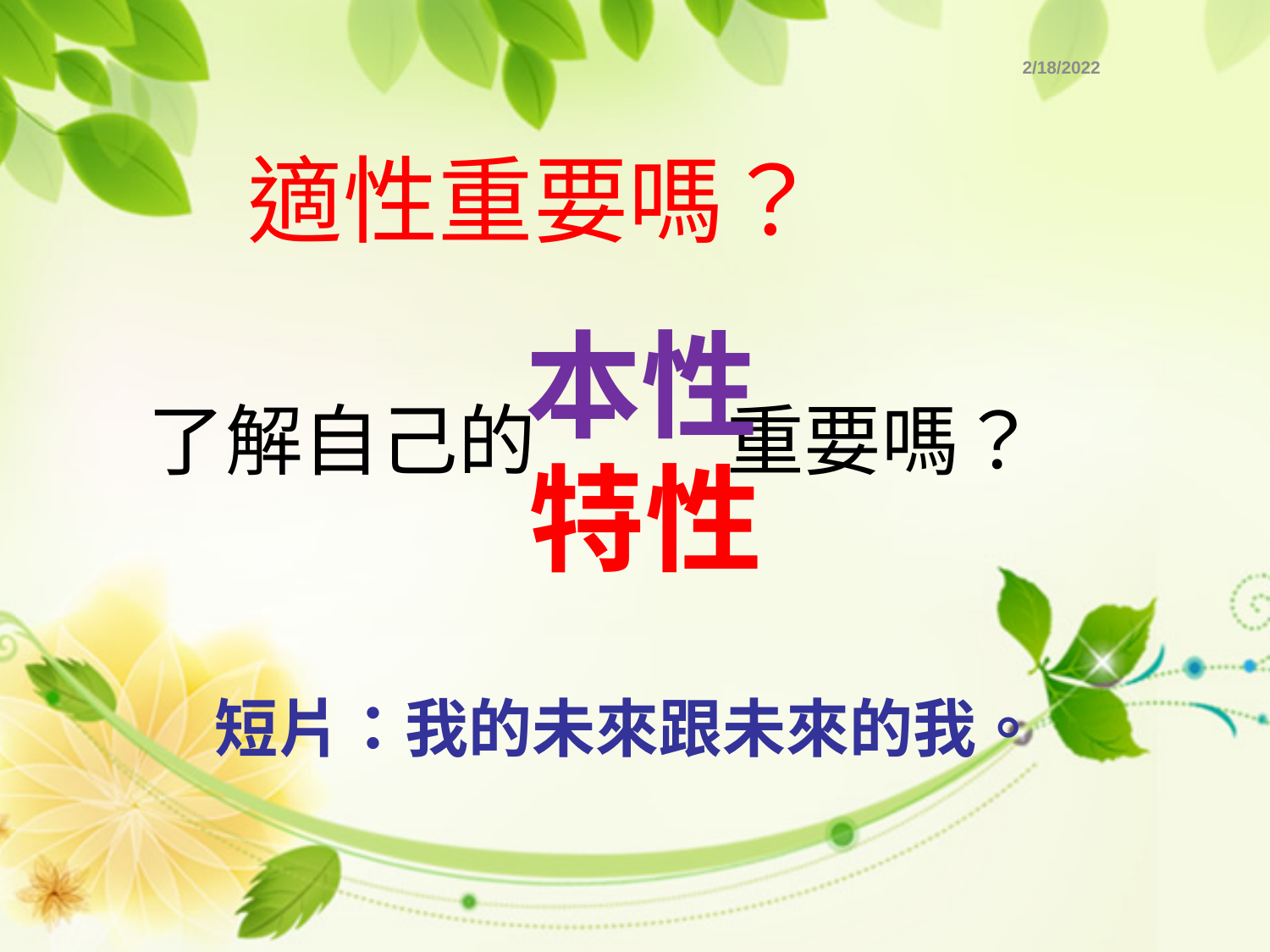

2/18/2022
# 適性重要嗎？
本性
了解自己的           重要嗎？
特性
短片：我的未來跟未來的我。